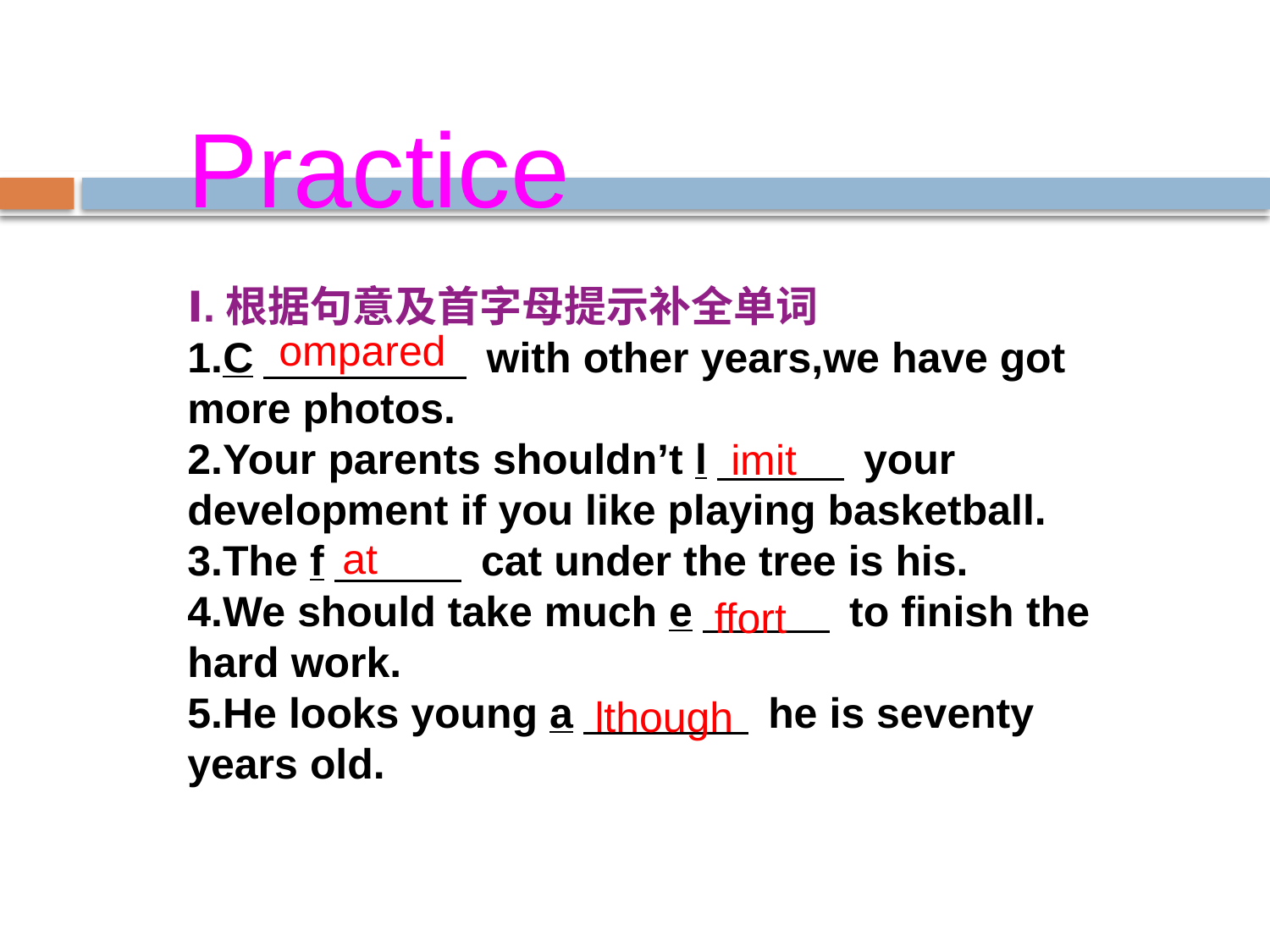

Practice

Ⅰ.根据句意及首字母提示补全单词
1.C　　　         with other years,we have got more photos.
2.Your parents shouldn’t l　　　 your development if you like playing basketball.
3.The f　　　 cat under the tree is his.
4.We should take much e　　　 to finish the hard work.
5.He looks young a　　　     he is seventy years old.
ompared
imit
at
ffort
lthough